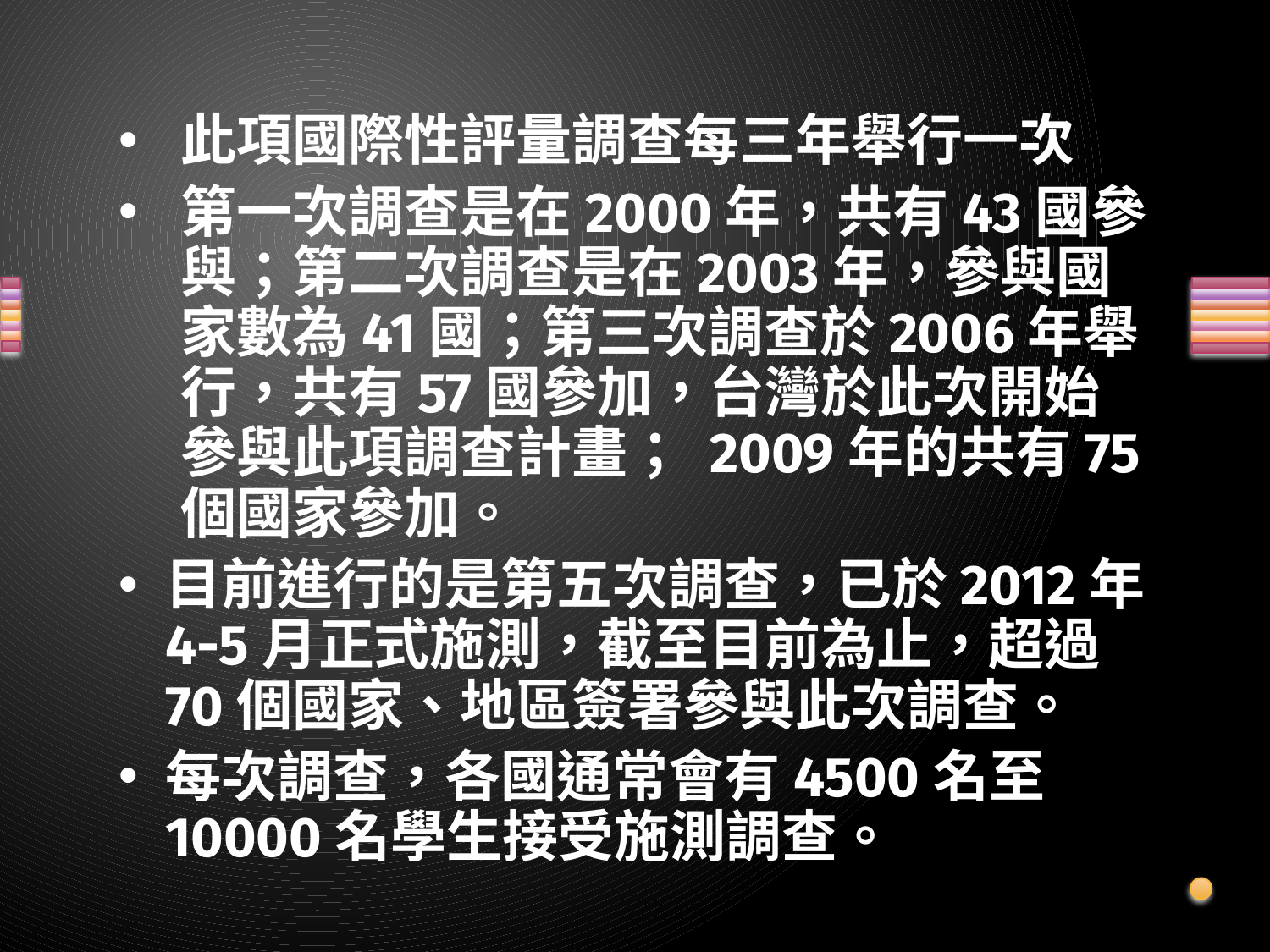

此項國際性評量調查每三年舉行一次
第一次調查是在2000年，共有43國參與；第二次調查是在2003年，參與國家數為41國；第三次調查於2006年舉行，共有57國參加，台灣於此次開始參與此項調查計畫； 2009年的共有75個國家參加。
目前進行的是第五次調查，已於2012年4-5月正式施測，截至目前為止，超過70個國家、地區簽署參與此次調查。
每次調查，各國通常會有4500名至10000名學生接受施測調查。